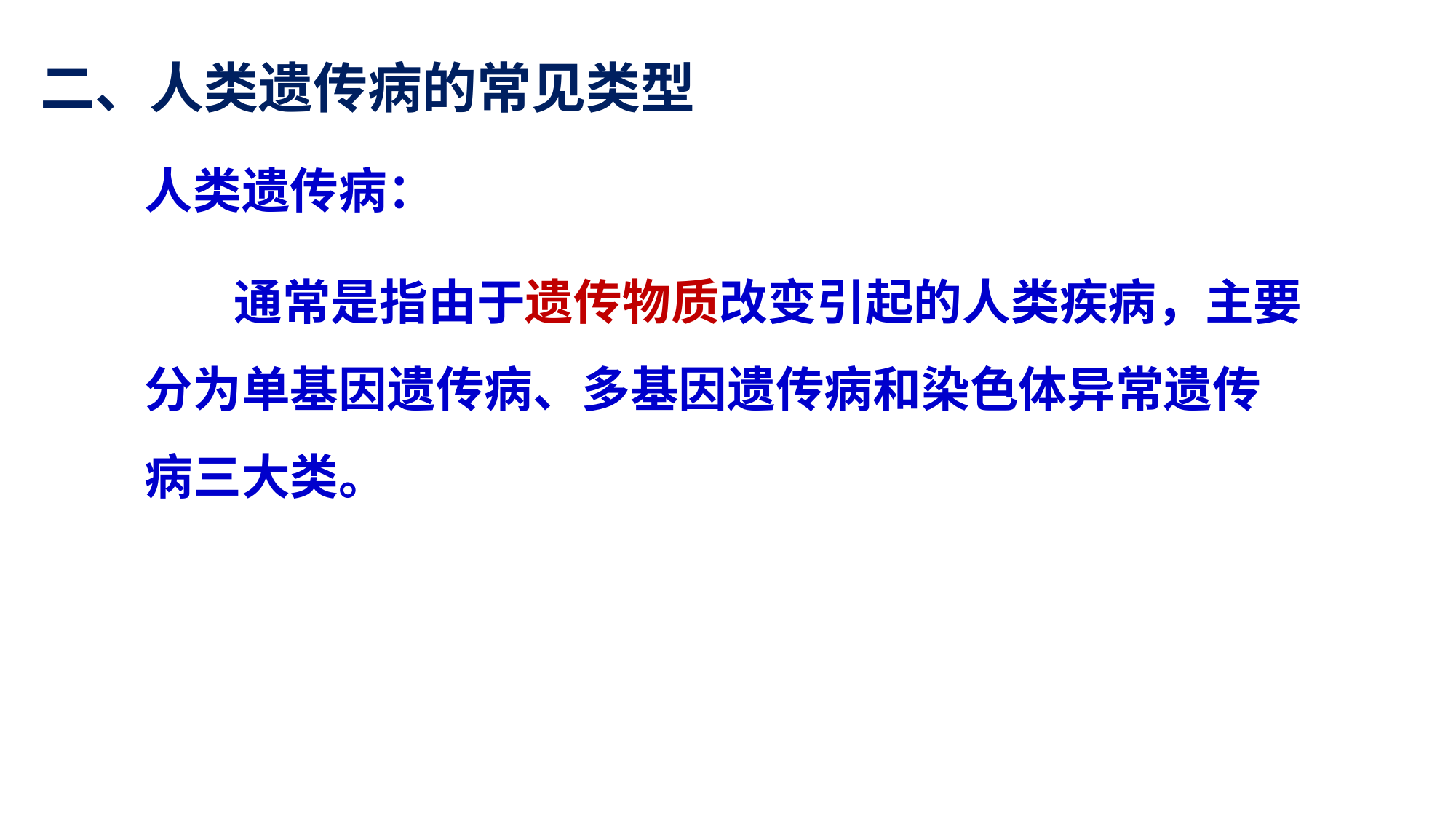

二、人类遗传病的常见类型
人类遗传病：
       通常是指由于遗传物质改变引起的人类疾病，主要分为单基因遗传病、多基因遗传病和染色体异常遗传病三大类。